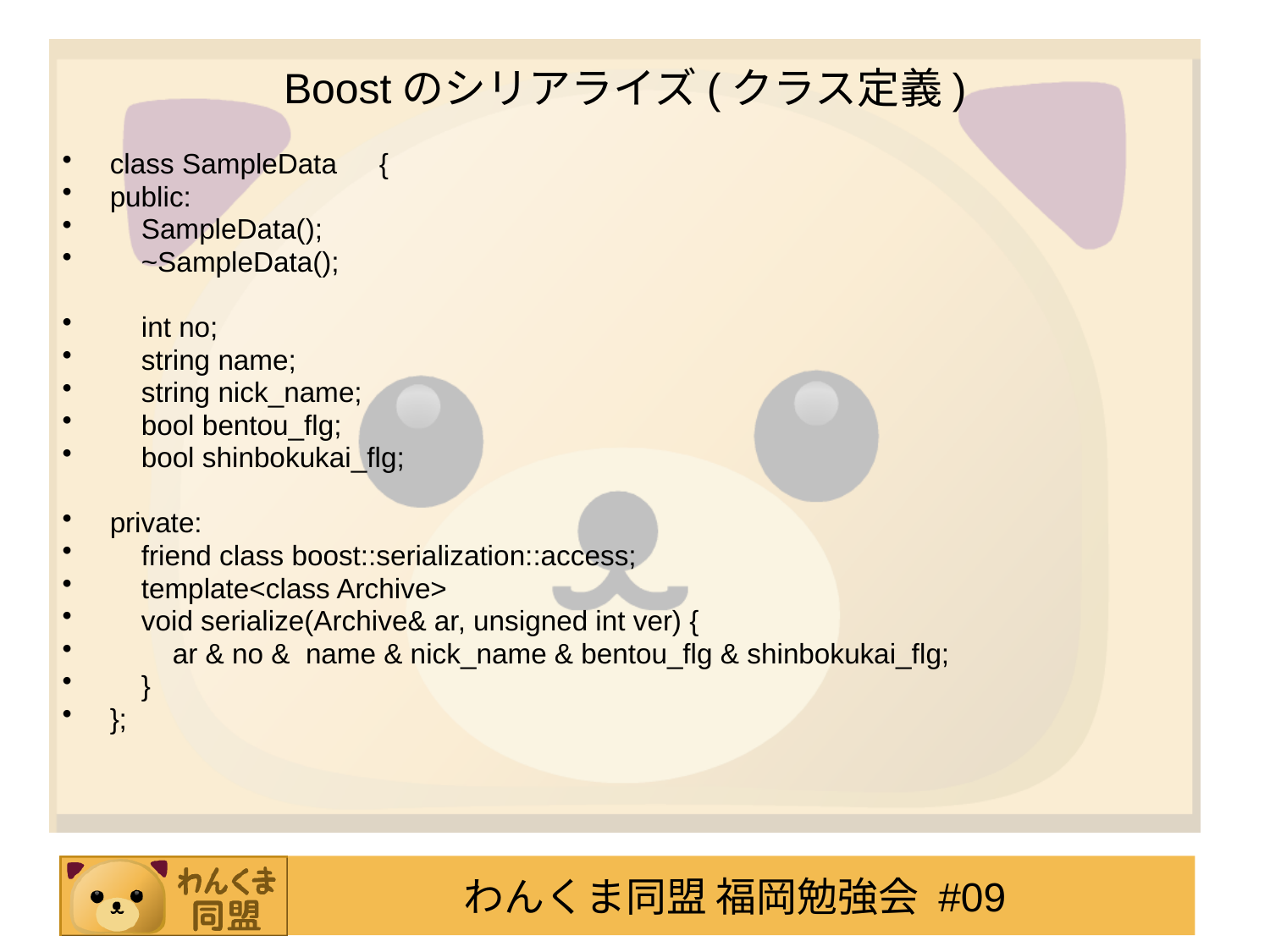

# Boostのシリアライズ(クラス定義)
class SampleData　{
public:
    SampleData();
    ~SampleData();

    int no;
    string name;
    string nick_name;
    bool bentou_flg;
    bool shinbokukai_flg;

private:
    friend class boost::serialization::access;
    template<class Archive>
    void serialize(Archive& ar, unsigned int ver) {
        ar & no &  name & nick_name & bentou_flg & shinbokukai_flg;
    }
};